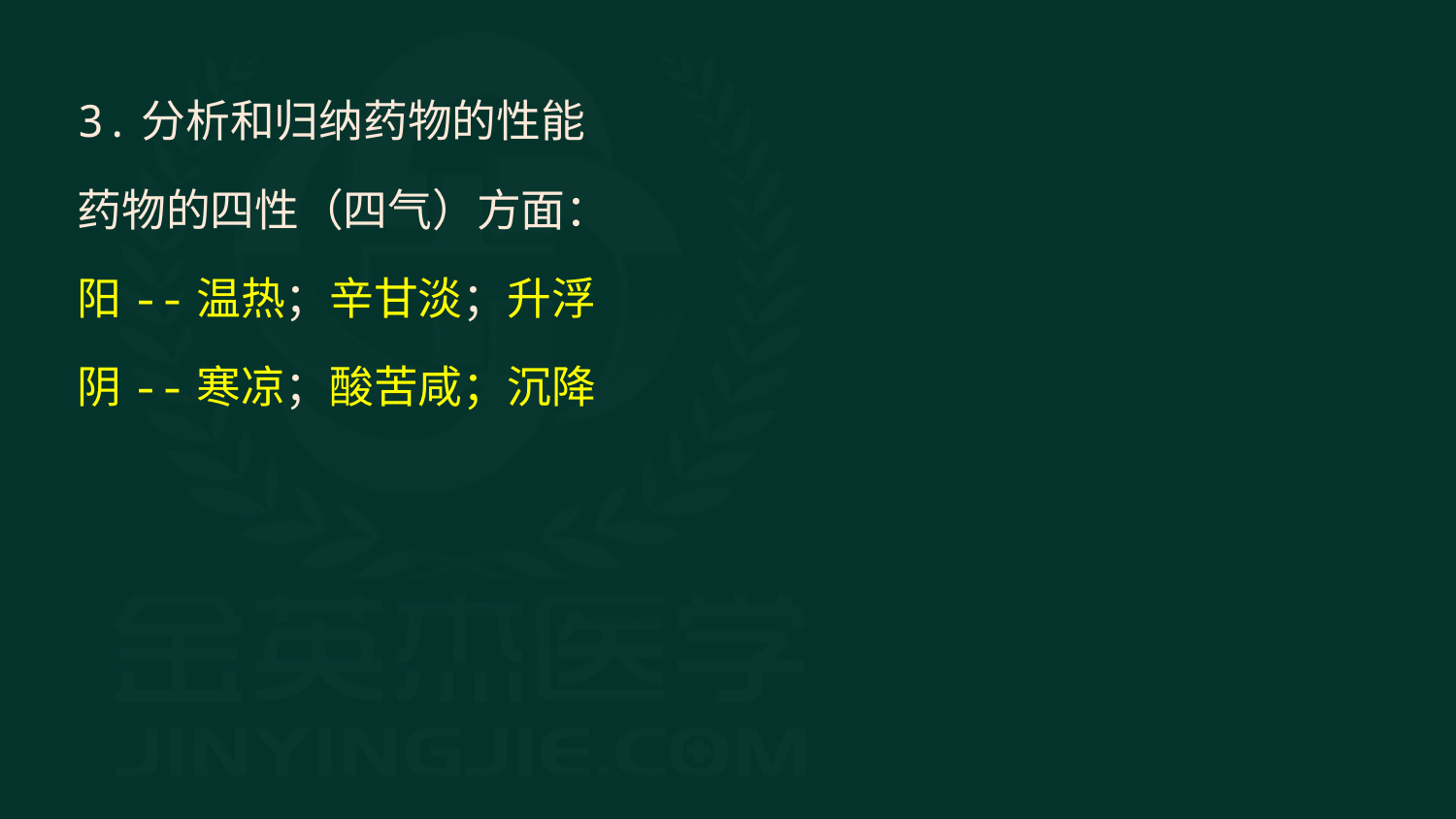

3.分析和归纳药物的性能
药物的四性（四气）方面：
阳--温热；辛甘淡；升浮
阴--寒凉；酸苦咸；沉降